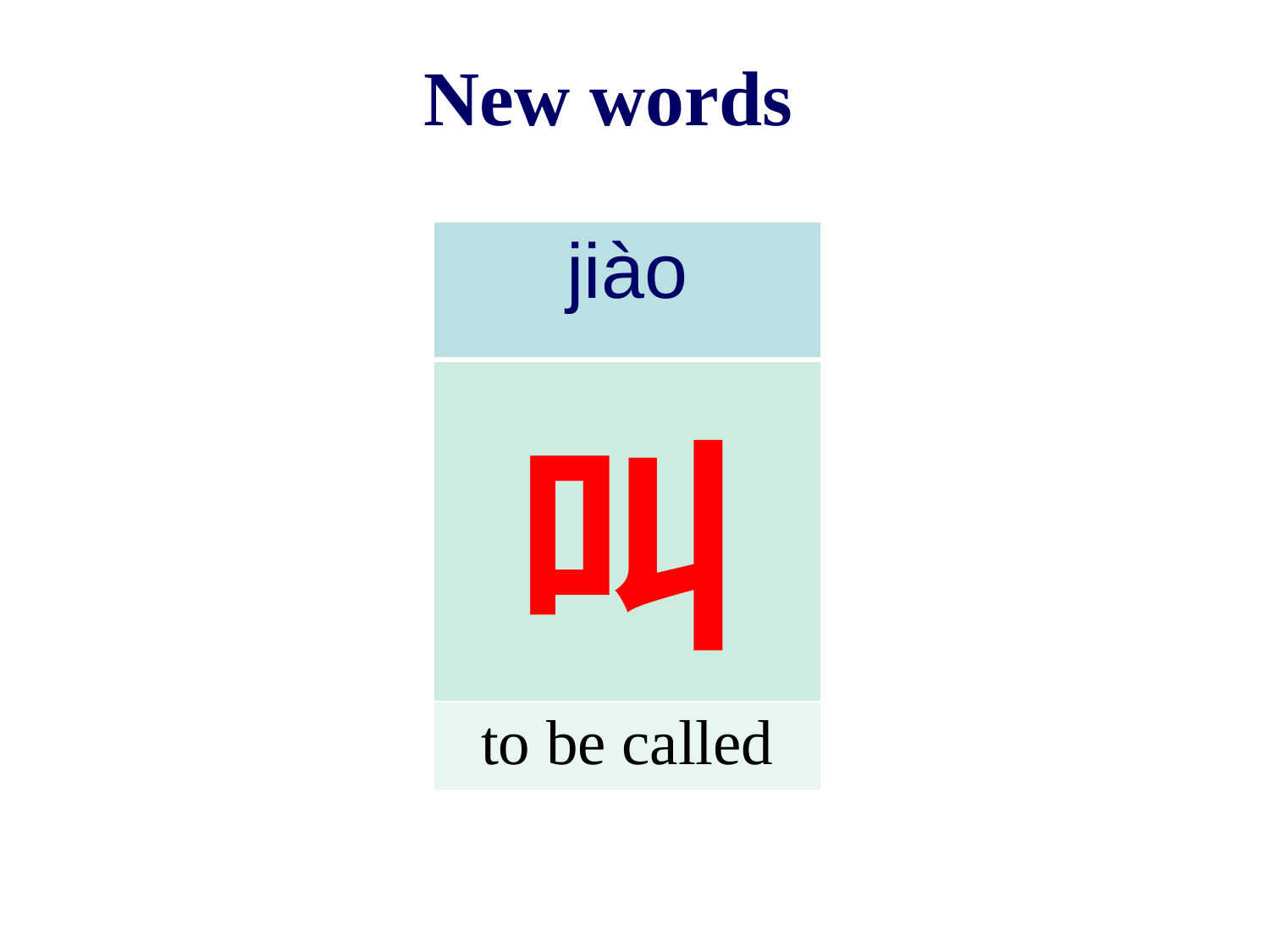

New words
| jiào |
| --- |
| 叫 |
| to be called |